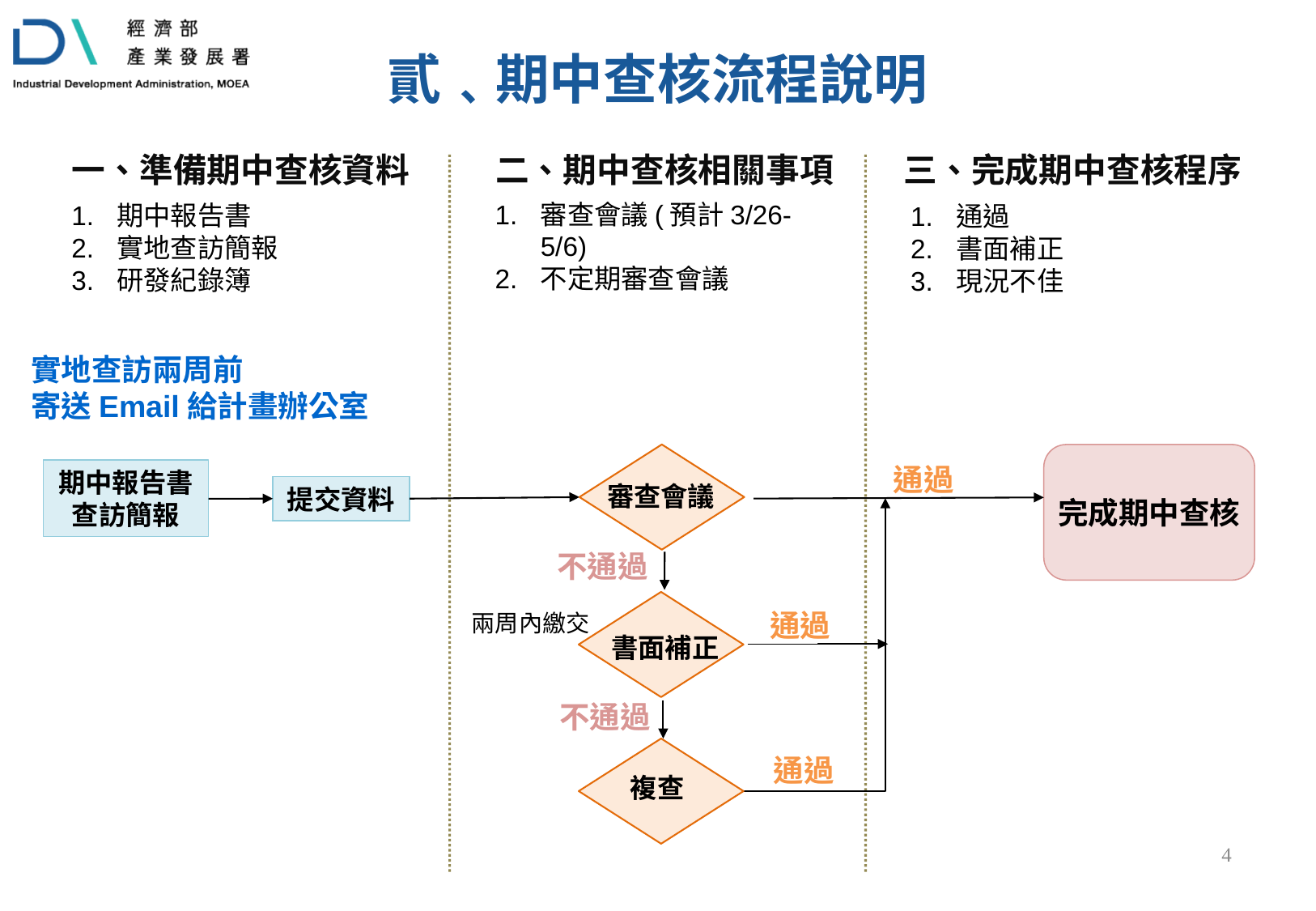

貳﹑期中查核流程說明

一、準備期中查核資料
二、期中查核相關事項
三、完成期中查核程序

審查會議(預計3/26-5/6)
不定期審查會議
期中報告書
實地查訪簡報
研發紀錄簿
通過
書面補正
現況不佳
實地查訪兩周前
寄送Email給計畫辦公室

完成期中查核
通過
期中報告書
查訪簡報
審查會議
提交資料
不通過

通過
兩周內繳交
書面補正
不通過

複查
通過
4